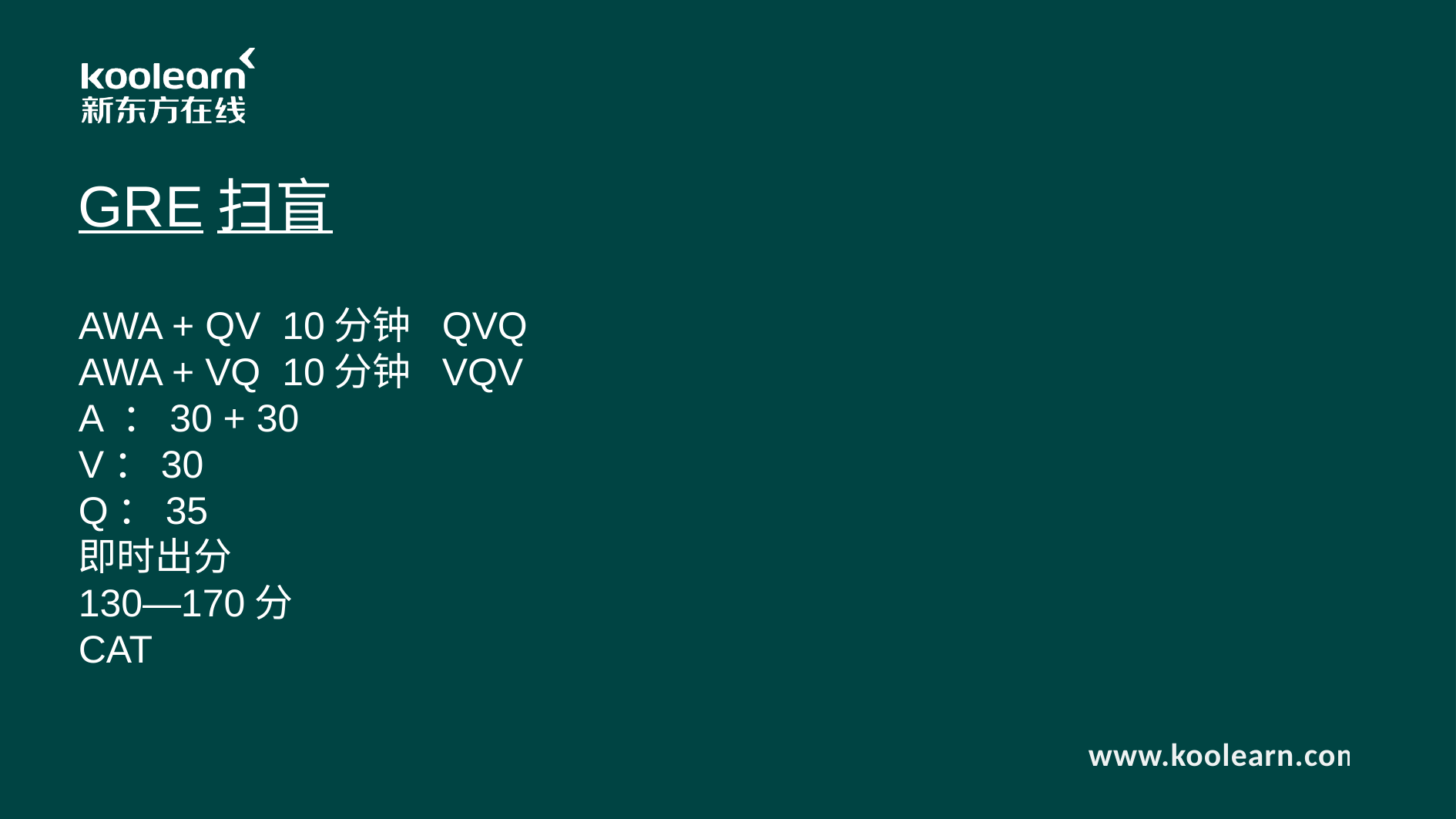

GRE扫盲

AWA + QV  10分钟  QVQ
AWA + VQ  10分钟  VQV
A ：30 + 30
V：30
Q：35
即时出分
130—170分
CAT